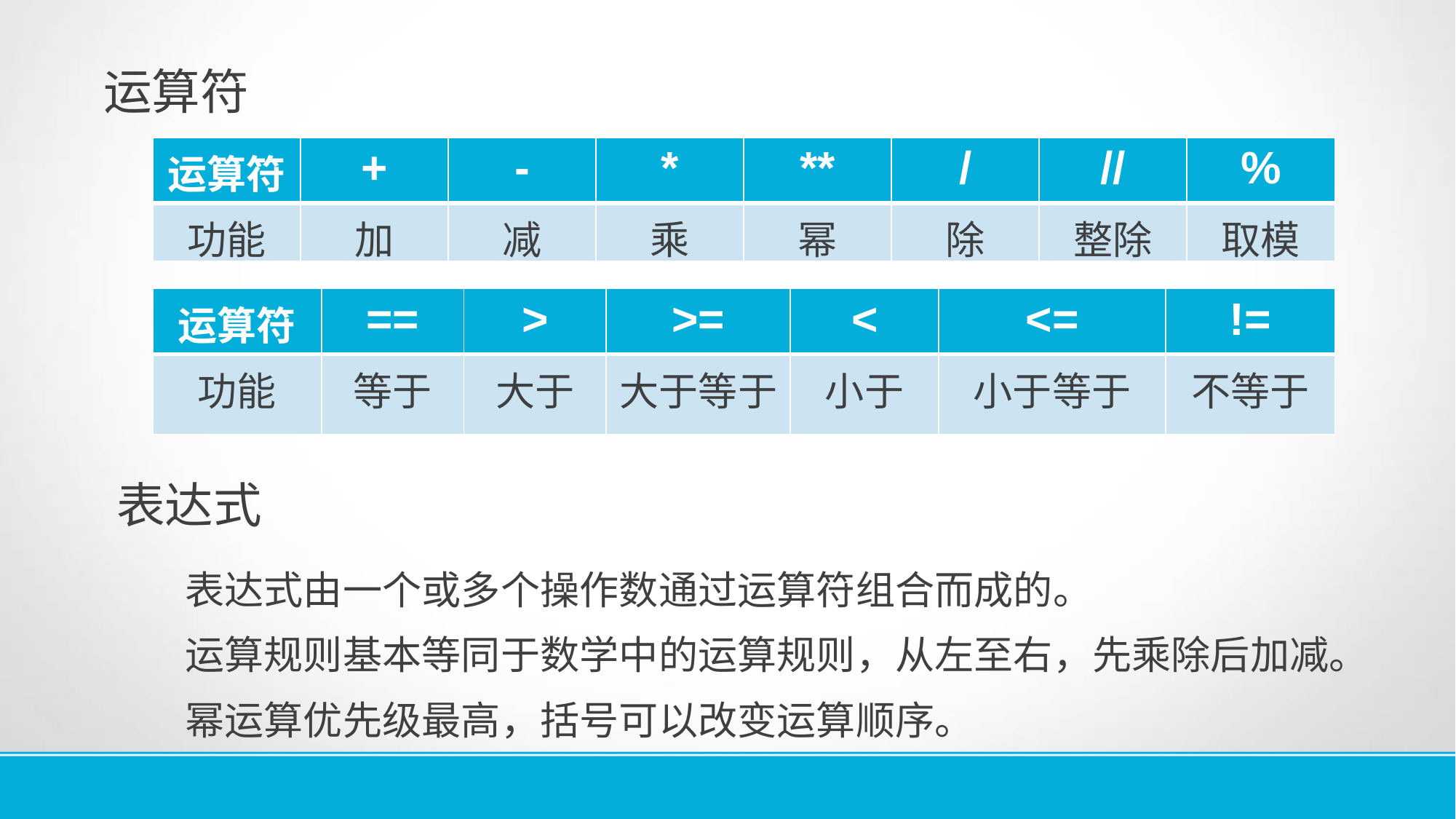

运算符
| 运算符 | + | - | \* | \*\* | / | // | % |
| --- | --- | --- | --- | --- | --- | --- | --- |
| 功能 | 加 | 减 | 乘 | 幂 | 除 | 整除 | 取模 |
| 运算符 | == | > | >= | < | <= | != |
| --- | --- | --- | --- | --- | --- | --- |
| 功能 | 等于 | 大于 | 大于等于 | 小于 | 小于等于 | 不等于 |
表达式
表达式由一个或多个操作数通过运算符组合而成的。

运算规则基本等同于数学中的运算规则，从左至右，先乘除后加减。

幂运算优先级最高，括号可以改变运算顺序。